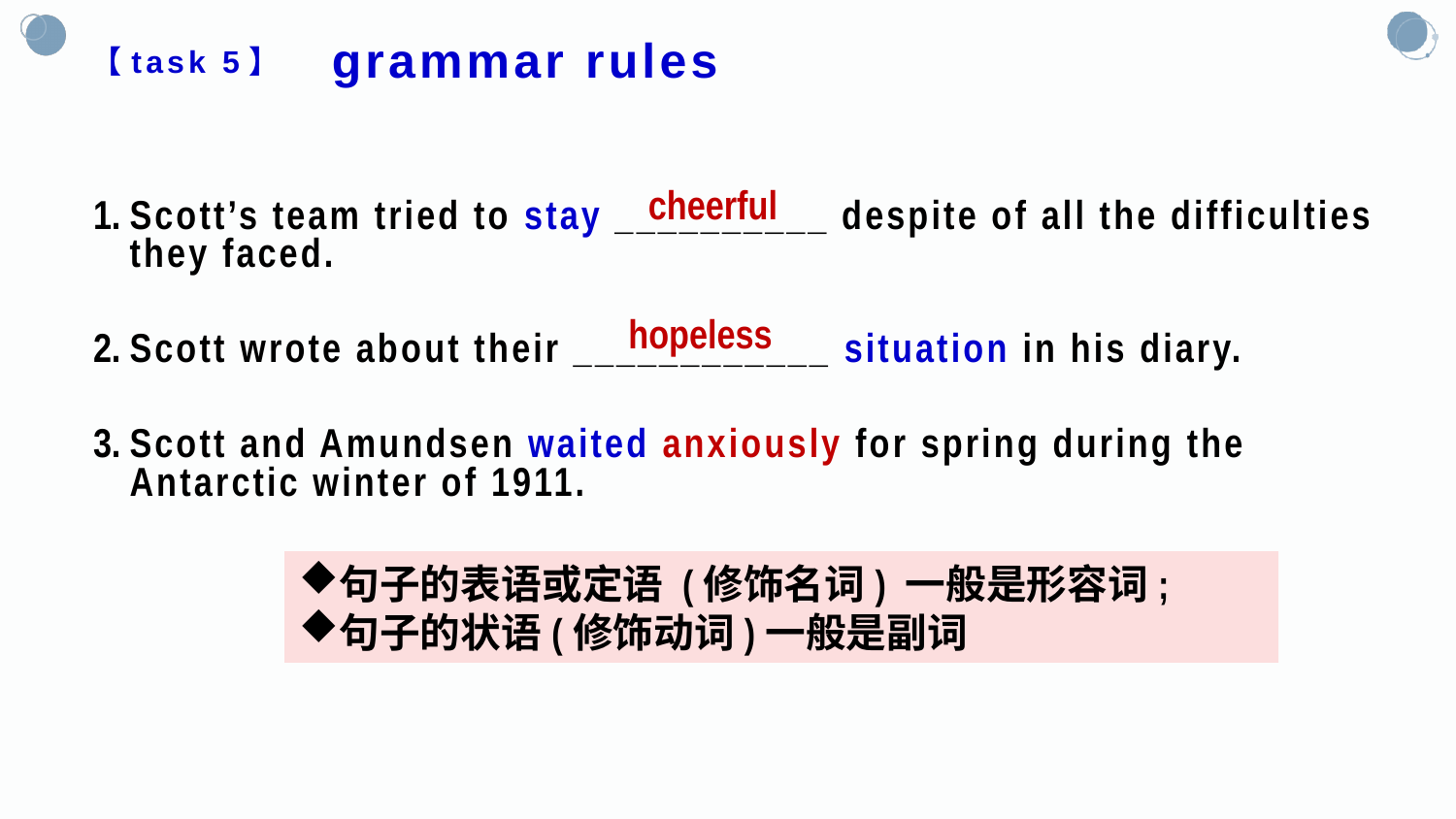

grammar rules
# 【task 5】

Scott’s team tried to stay __________ despite of all the difficulties they faced.
Scott wrote about their ____________ situation in his diary.
Scott and Amundsen waited anxiously for spring during the Antarctic winter of 1911.

cheerful
hopeless
句子的表语或定语 (修饰名词) 一般是形容词;
句子的状语(修饰动词)一般是副词